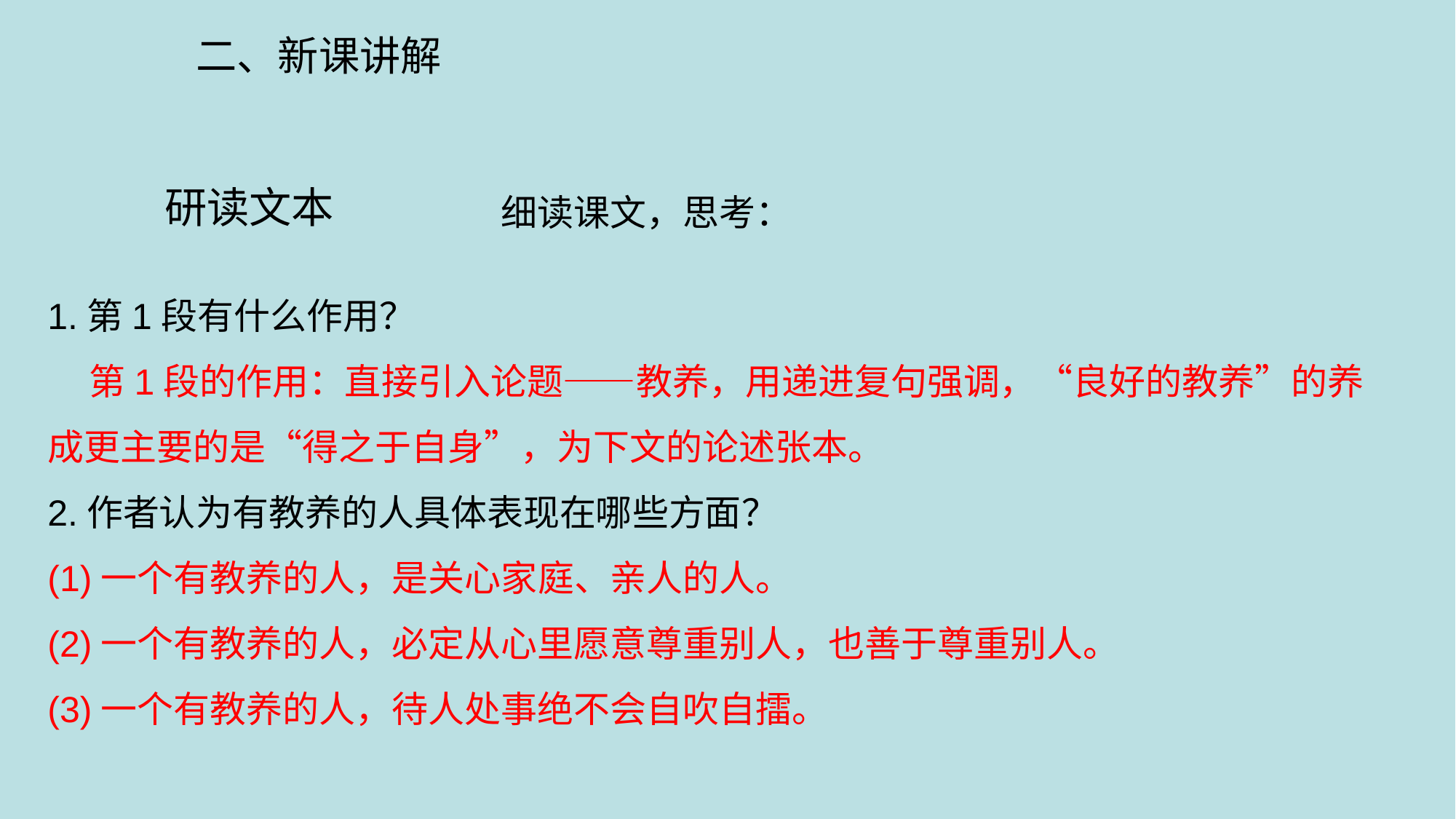

二、新课讲解

研读文本
细读课文，思考：
1.第1段有什么作用？
    第1段的作用：直接引入论题——教养，用递进复句强调，“良好的教养”的养成更主要的是“得之于自身”，为下文的论述张本。
2.作者认为有教养的人具体表现在哪些方面？
(1)一个有教养的人，是关心家庭、亲人的人。
(2)一个有教养的人，必定从心里愿意尊重别人，也善于尊重别人。
(3)一个有教养的人，待人处事绝不会自吹自擂。